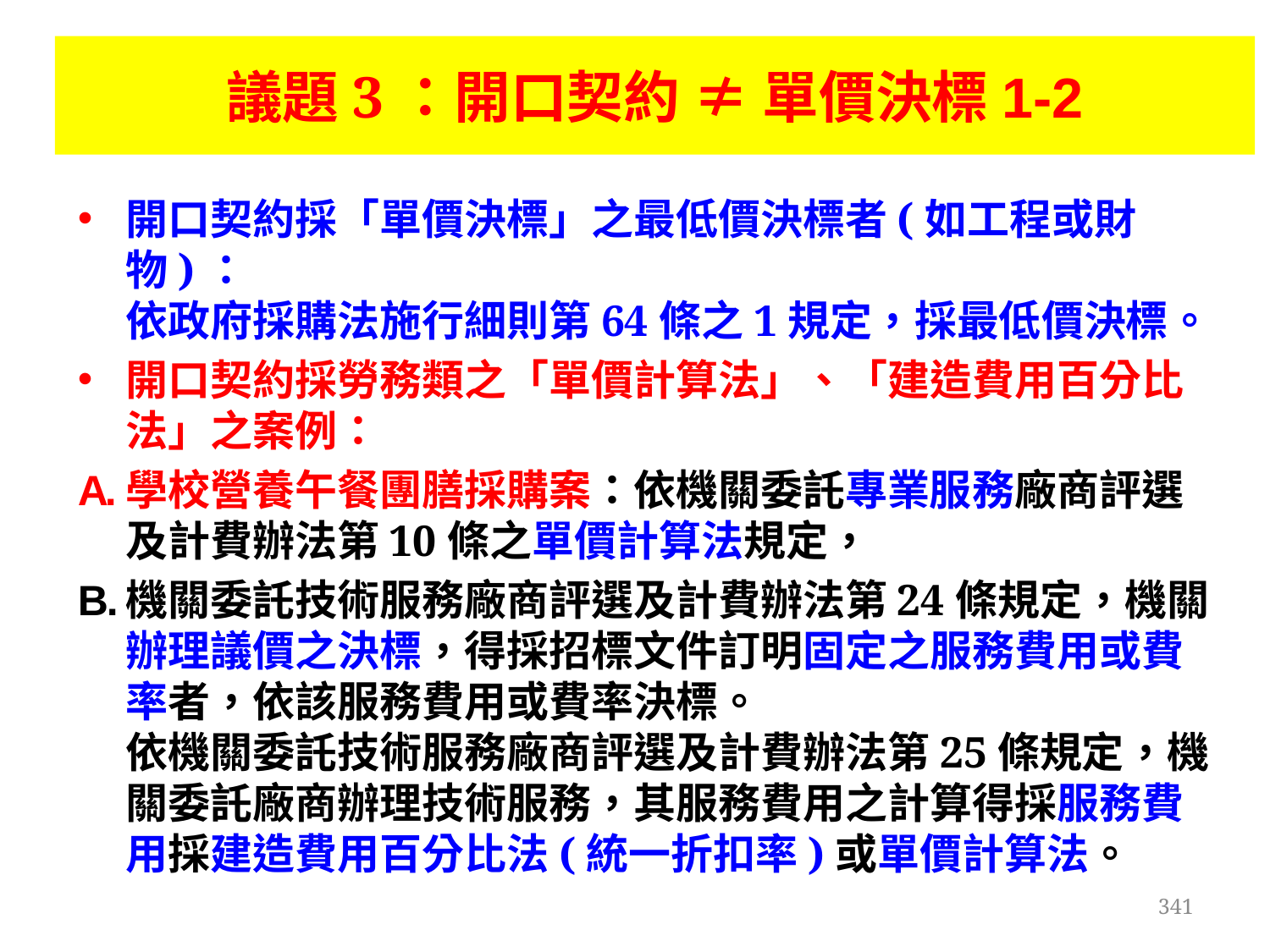

# 議題3：開口契約 ≠ 單價決標1-2
開口契約採「單價決標」之最低價決標者(如工程或財物)：
依政府採購法施行細則第64條之1規定，採最低價決標。
開口契約採勞務類之「單價計算法」、「建造費用百分比法」之案例：
學校營養午餐團膳採購案：依機關委託專業服務廠商評選及計費辦法第10條之單價計算法規定，
機關委託技術服務廠商評選及計費辦法第24條規定，機關辦理議價之決標，得採招標文件訂明固定之服務費用或費率者，依該服務費用或費率決標。
依機關委託技術服務廠商評選及計費辦法第25條規定，機關委託廠商辦理技術服務，其服務費用之計算得採服務費用採建造費用百分比法(統一折扣率)或單價計算法。
341